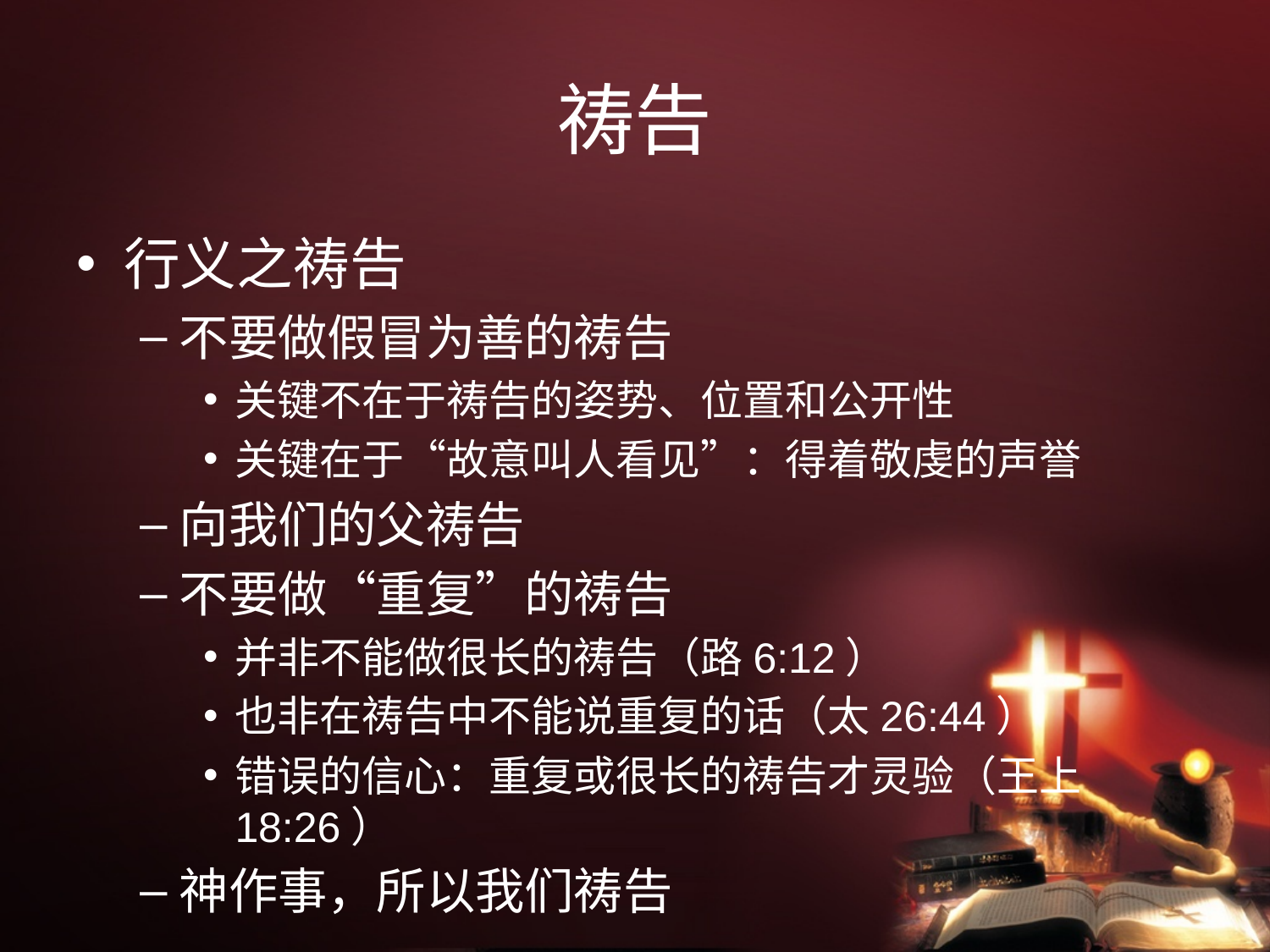

# 祷告
行义之祷告
不要做假冒为善的祷告
关键不在于祷告的姿势、位置和公开性
关键在于“故意叫人看见”：得着敬虔的声誉
向我们的父祷告
不要做“重复”的祷告
并非不能做很长的祷告（路6:12）
也非在祷告中不能说重复的话（太26:44）
错误的信心：重复或很长的祷告才灵验（王上18:26）
神作事，所以我们祷告